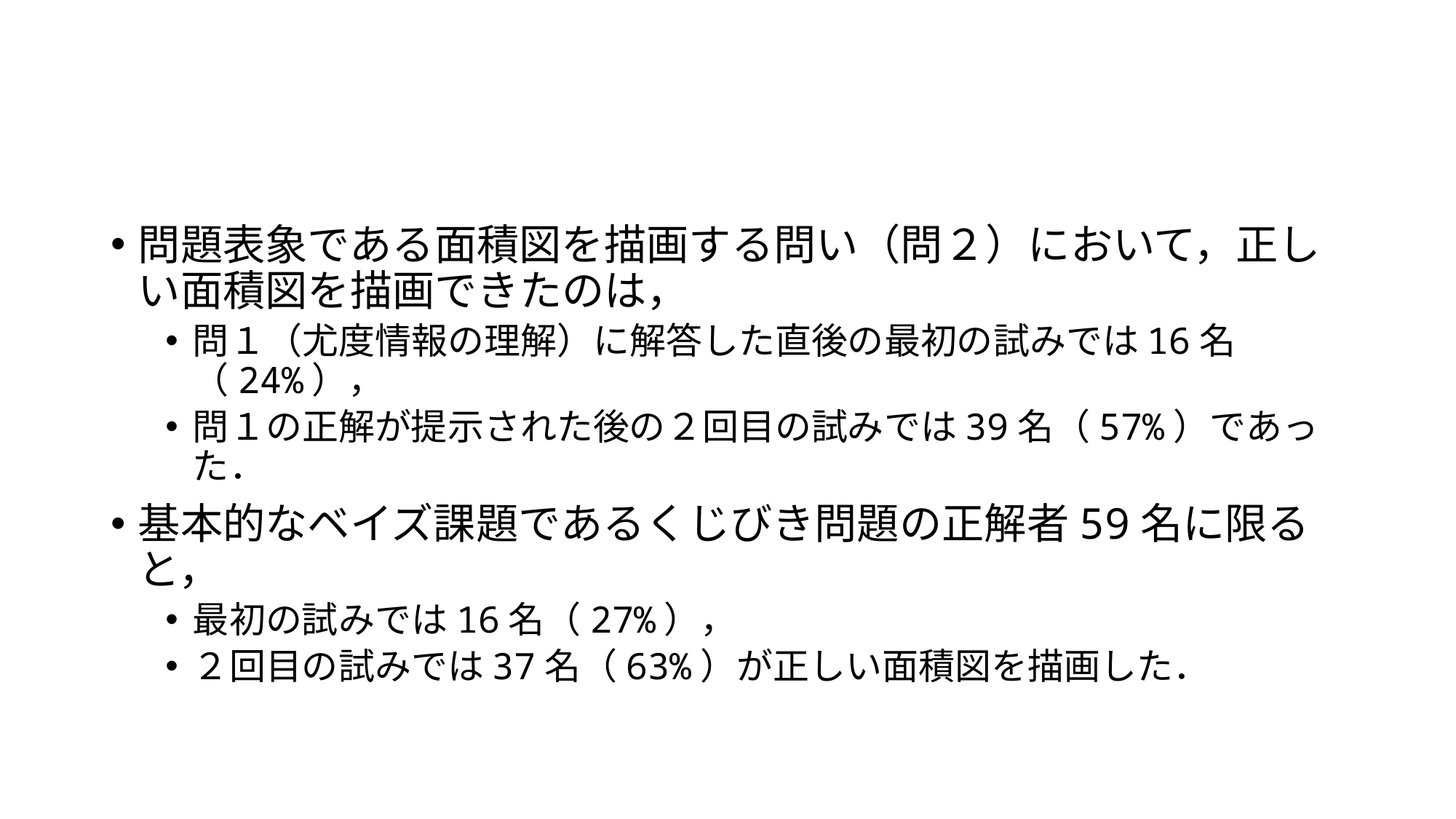

#
問題表象である面積図を描画する問い（問２）において，正しい面積図を描画できたのは，
問１（尤度情報の理解）に解答した直後の最初の試みでは16名（24%），
問１の正解が提示された後の２回目の試みでは39名（57%）であった．
基本的なベイズ課題であるくじびき問題の正解者59名に限ると，
最初の試みでは16名（27%），
２回目の試みでは37名（63%）が正しい面積図を描画した．